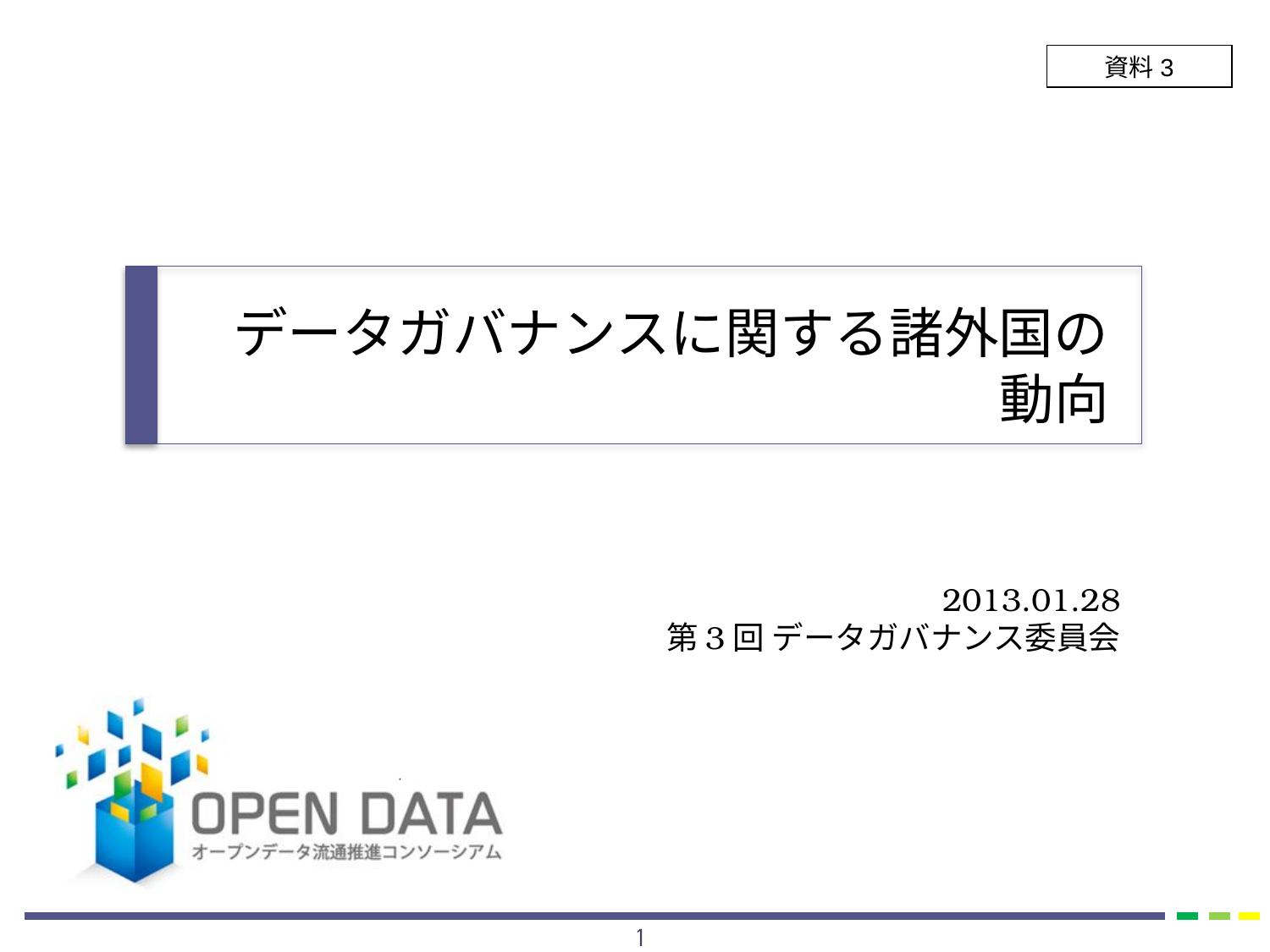

資料3
# データガバナンスに関する諸外国の動向
2013.01.28
第3回 データガバナンス委員会
1